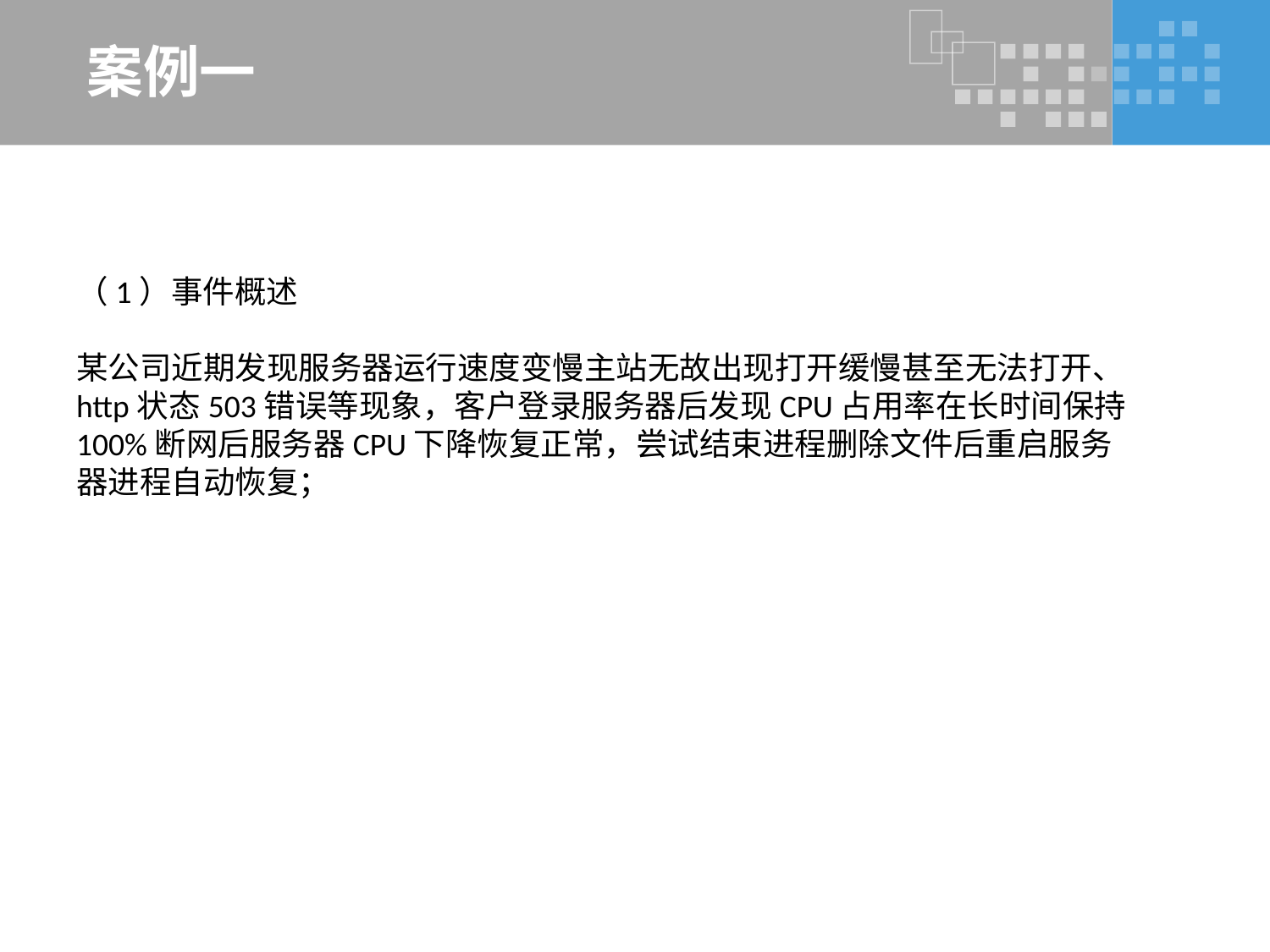

# 案例一
（1）事件概述

某公司近期发现服务器运行速度变慢主站无故出现打开缓慢甚至无法打开、http状态503错误等现象，客户登录服务器后发现CPU占用率在长时间保持100%断网后服务器CPU下降恢复正常，尝试结束进程删除文件后重启服务器进程自动恢复；